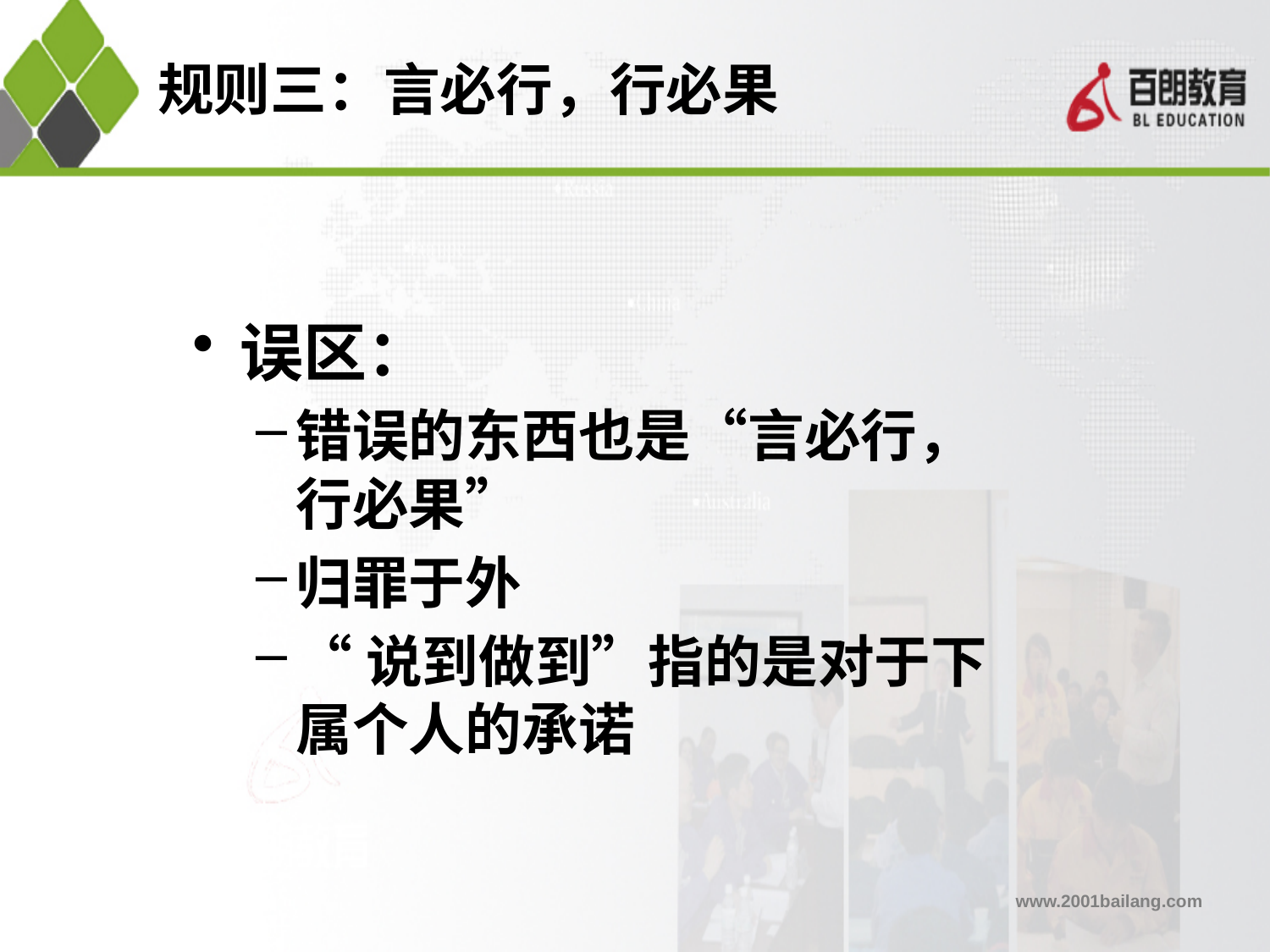

# 规则三：言必行，行必果
误区：
错误的东西也是“言必行，行必果”
归罪于外
“说到做到”指的是对于下属个人的承诺